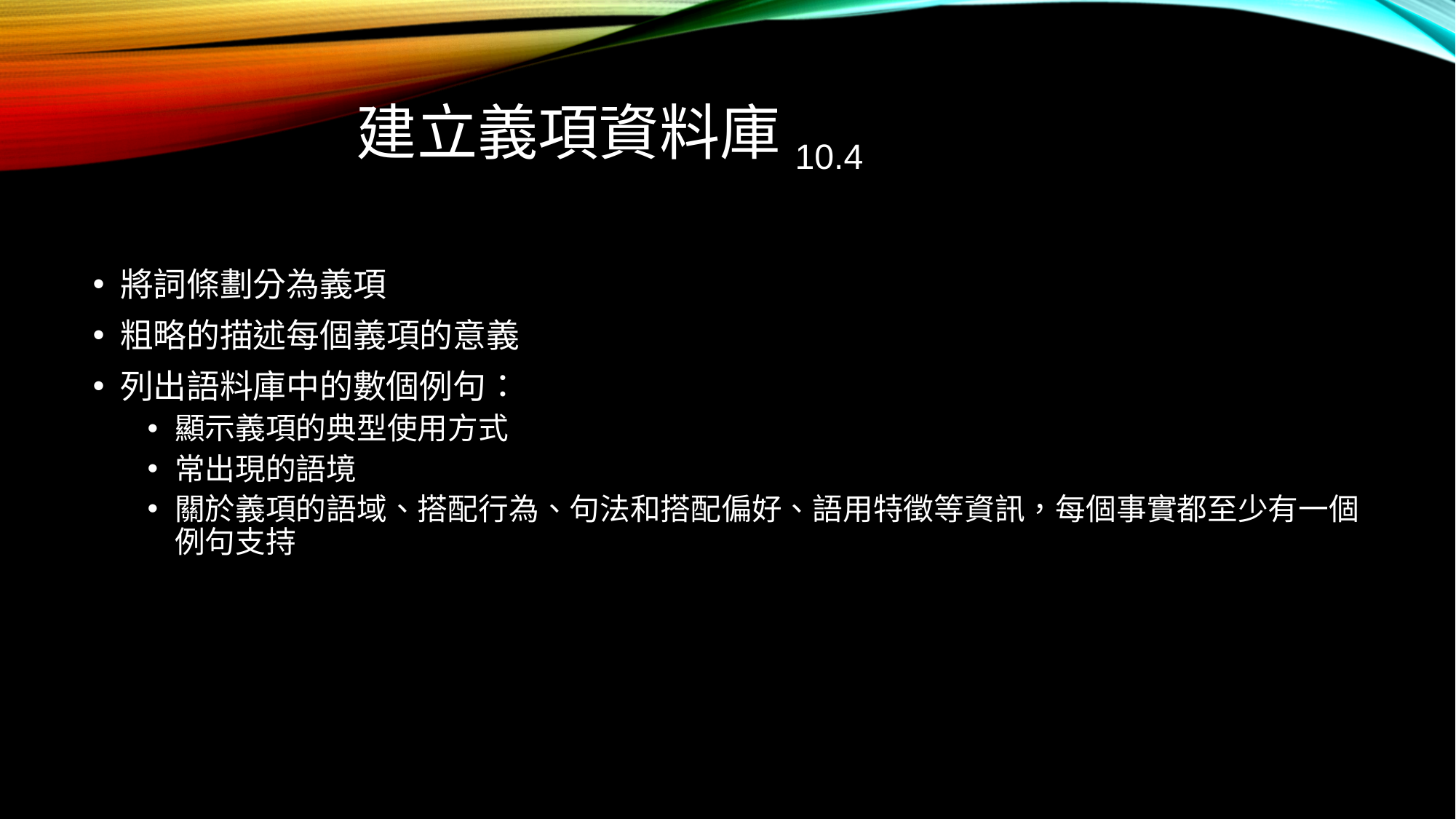

# 建立義項資料庫10.4
將詞條劃分為義項
粗略的描述每個義項的意義
列出語料庫中的數個例句：
顯示義項的典型使用方式
常出現的語境
關於義項的語域、搭配行為、句法和搭配偏好、語用特徵等資訊，每個事實都至少有一個例句支持